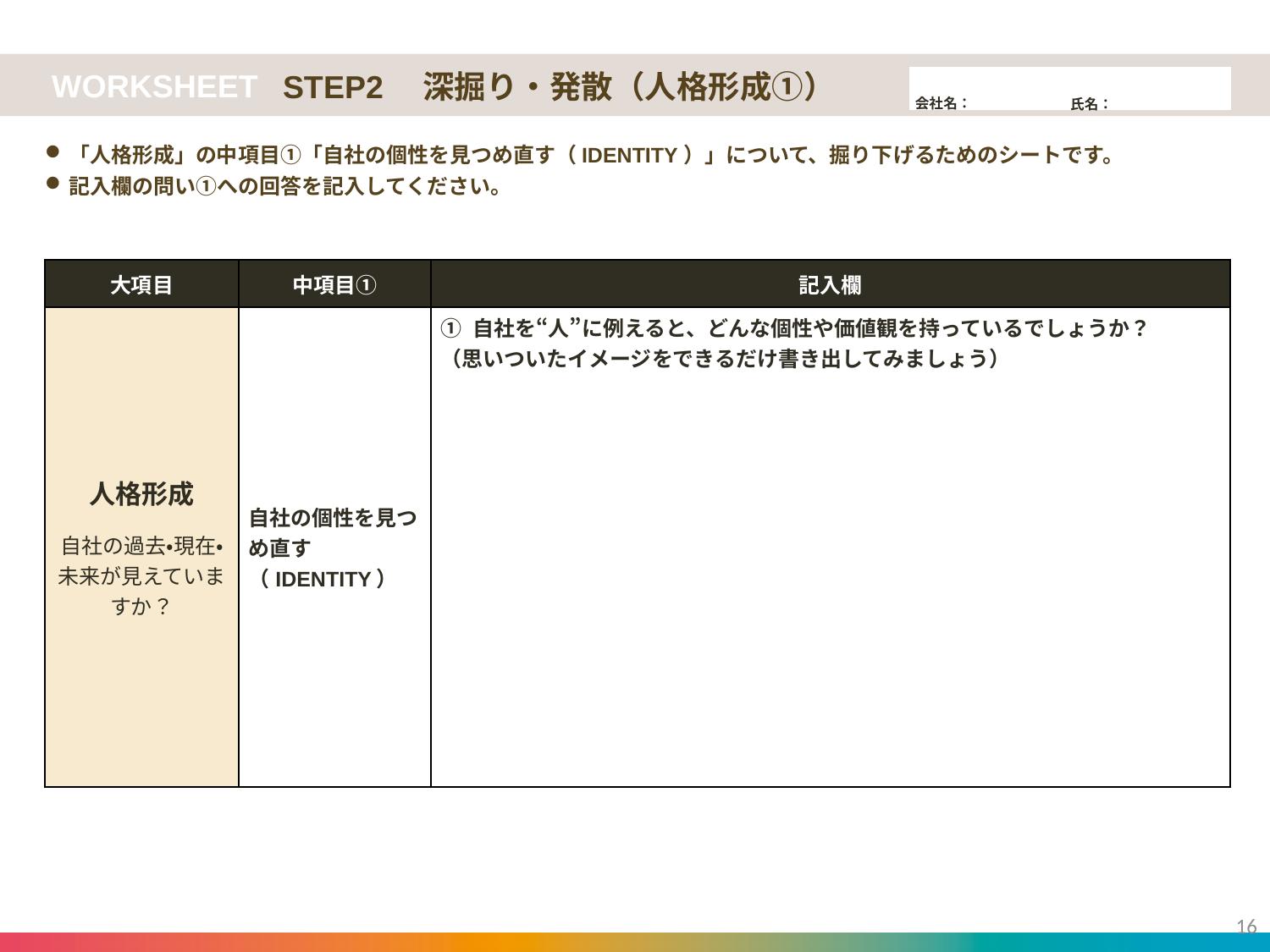

STEP2　深掘り・発散（人格形成①）
「人格形成」の中項目①「自社の個性を見つめ直す（IDENTITY）」について、掘り下げるためのシートです。
記入欄の問い①への回答を記入してください。
| 大項目 | 中項目① | 記入欄 |
| --- | --- | --- |
| 人格形成 自社の過去・現在・未来が見えていますか？ | 自社の個性を見つめ直す （IDENTITY） | ① 自社を“人”に例えると、どんな個性や価値観を持っているでしょうか？ （思いついたイメージをできるだけ書き出してみましょう） |